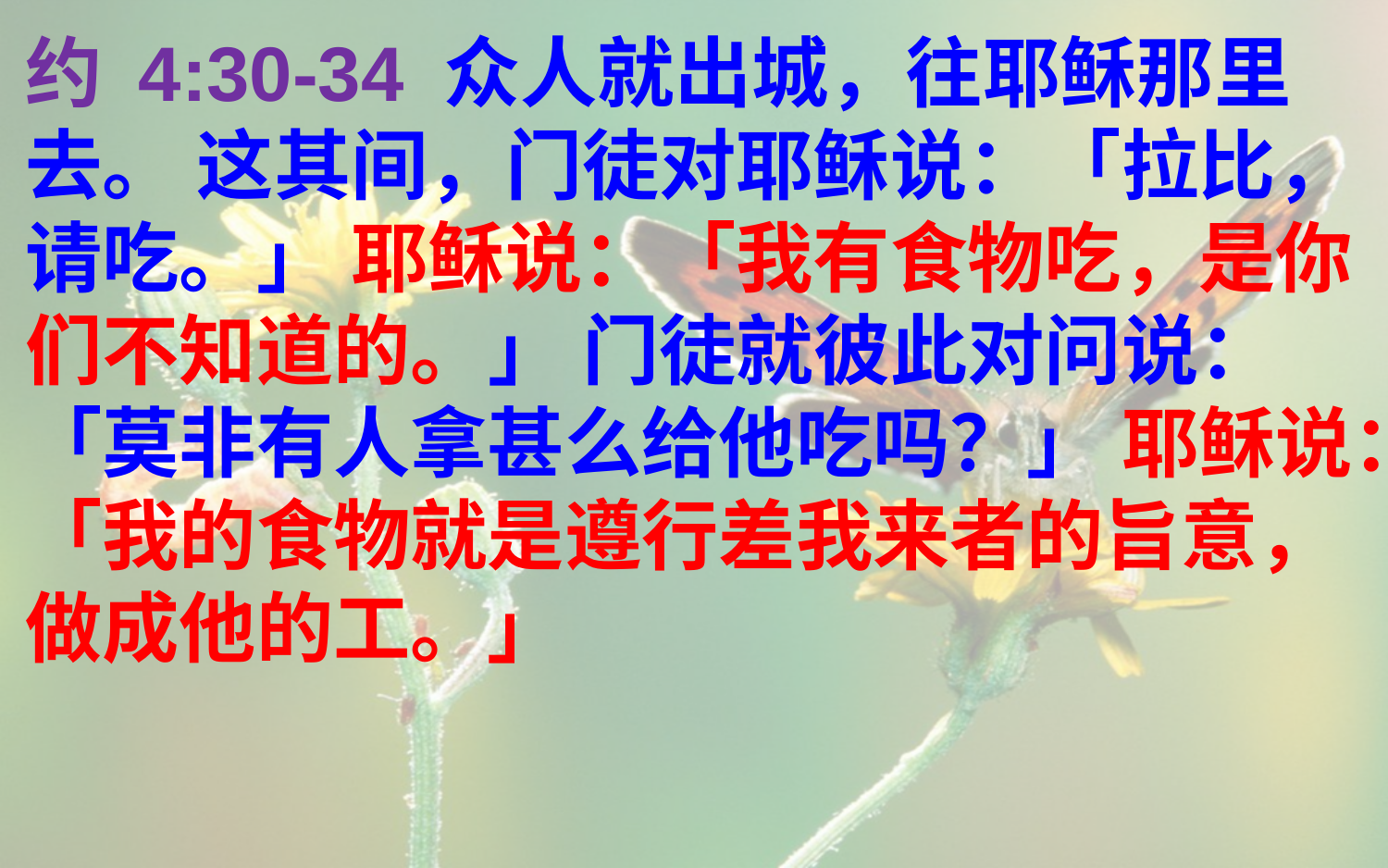

约 4:30-34 众人就出城，往耶稣那里去。 这其间，门徒对耶稣说：「拉比，请吃。」 耶稣说：「我有食物吃，是你们不知道的。」 门徒就彼此对问说：「莫非有人拿甚么给他吃吗？」 耶稣说：「我的食物就是遵行差我来者的旨意，做成他的工。」